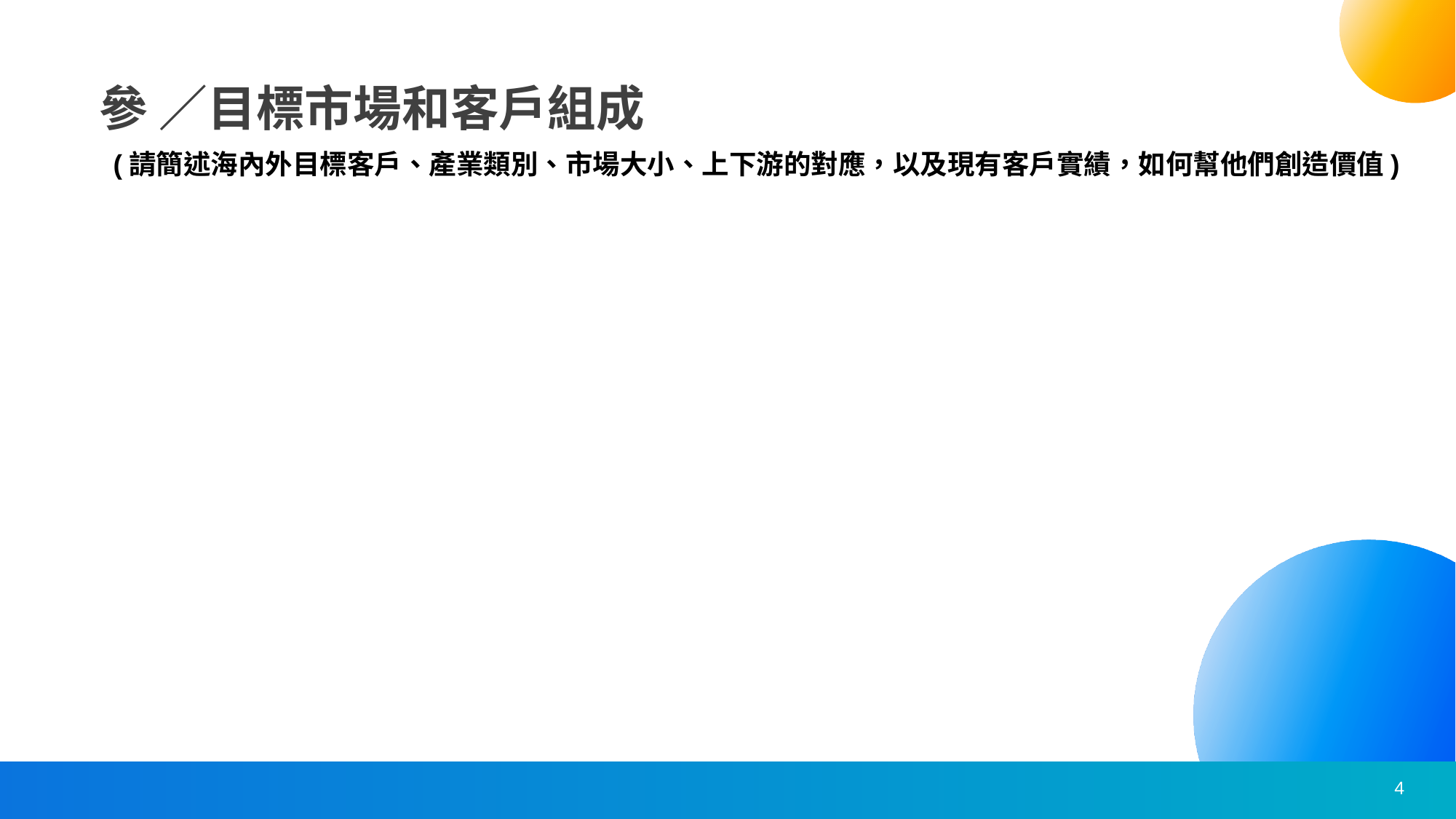

# 參 ／目標市場和客戶組成
(請簡述海內外目標客戶、產業類別、市場大小、上下游的對應，以及現有客戶實績，如何幫他們創造價值)
4